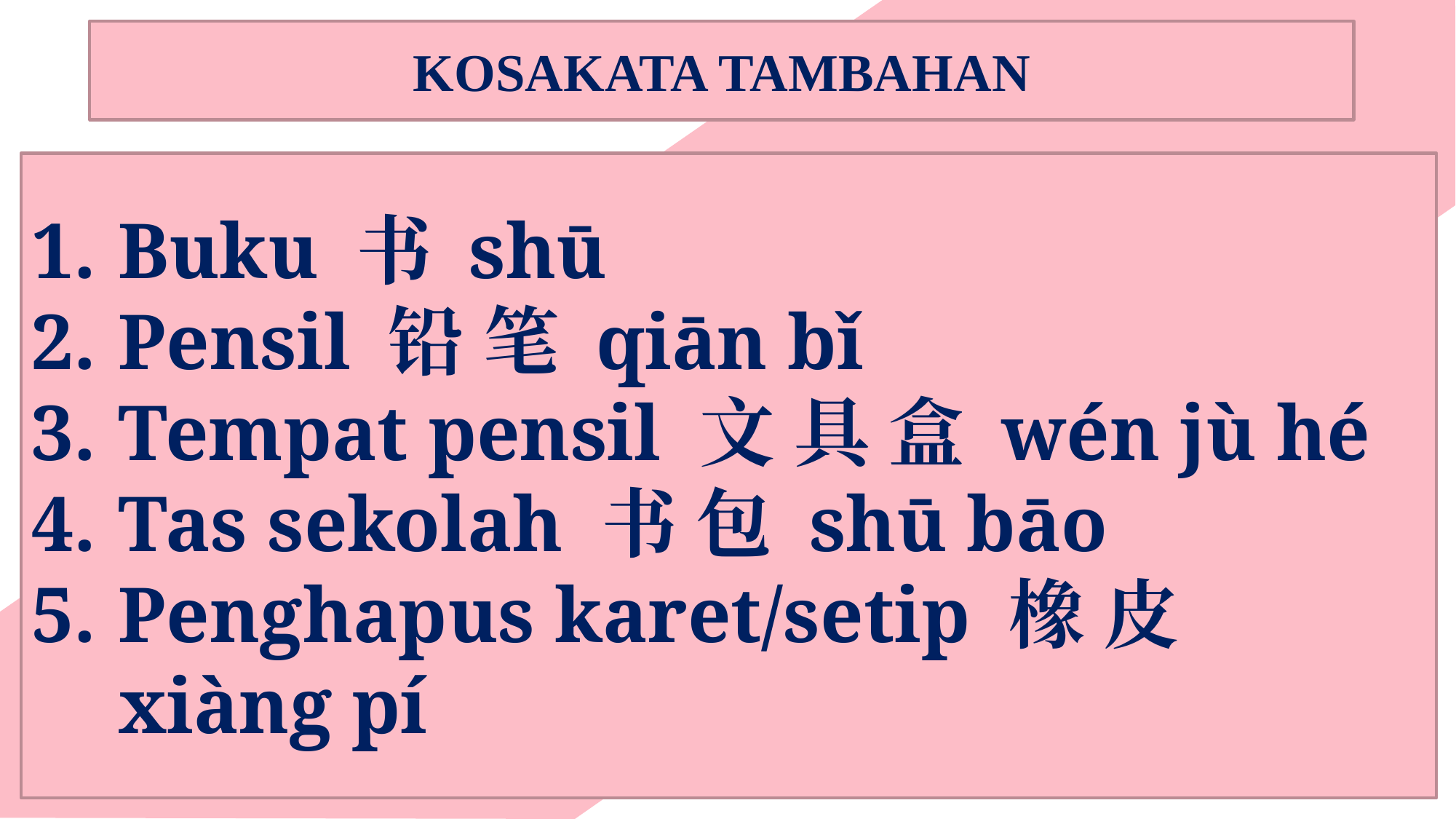

KOSAKATA TAMBAHAN
Buku 书 shū
Pensil 铅 笔 qiān bǐ
Tempat pensil 文 具 盒 wén jù hé
Tas sekolah 书 包 shū bāo
Penghapus karet/setip 橡 皮 xiàng pí